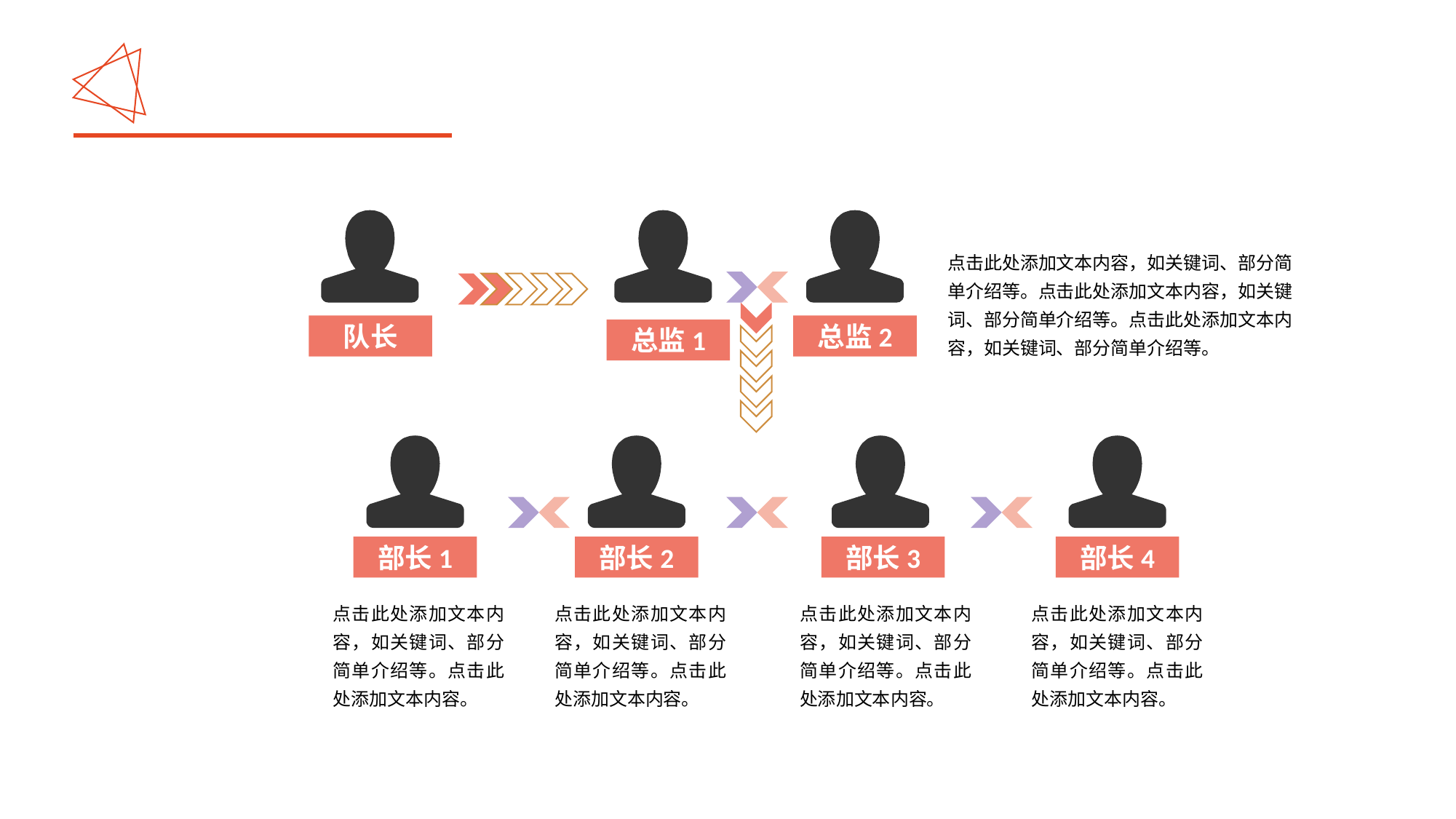

点击此处添加文本内容，如关键词、部分简单介绍等。点击此处添加文本内容，如关键词、部分简单介绍等。点击此处添加文本内容，如关键词、部分简单介绍等。

队长
总监2
总监1

部长1
部长2
部长3
部长4
点击此处添加文本内容，如关键词、部分简单介绍等。点击此处添加文本内容。
点击此处添加文本内容，如关键词、部分简单介绍等。点击此处添加文本内容。
点击此处添加文本内容，如关键词、部分简单介绍等。点击此处添加文本内容。
点击此处添加文本内容，如关键词、部分简单介绍等。点击此处添加文本内容。